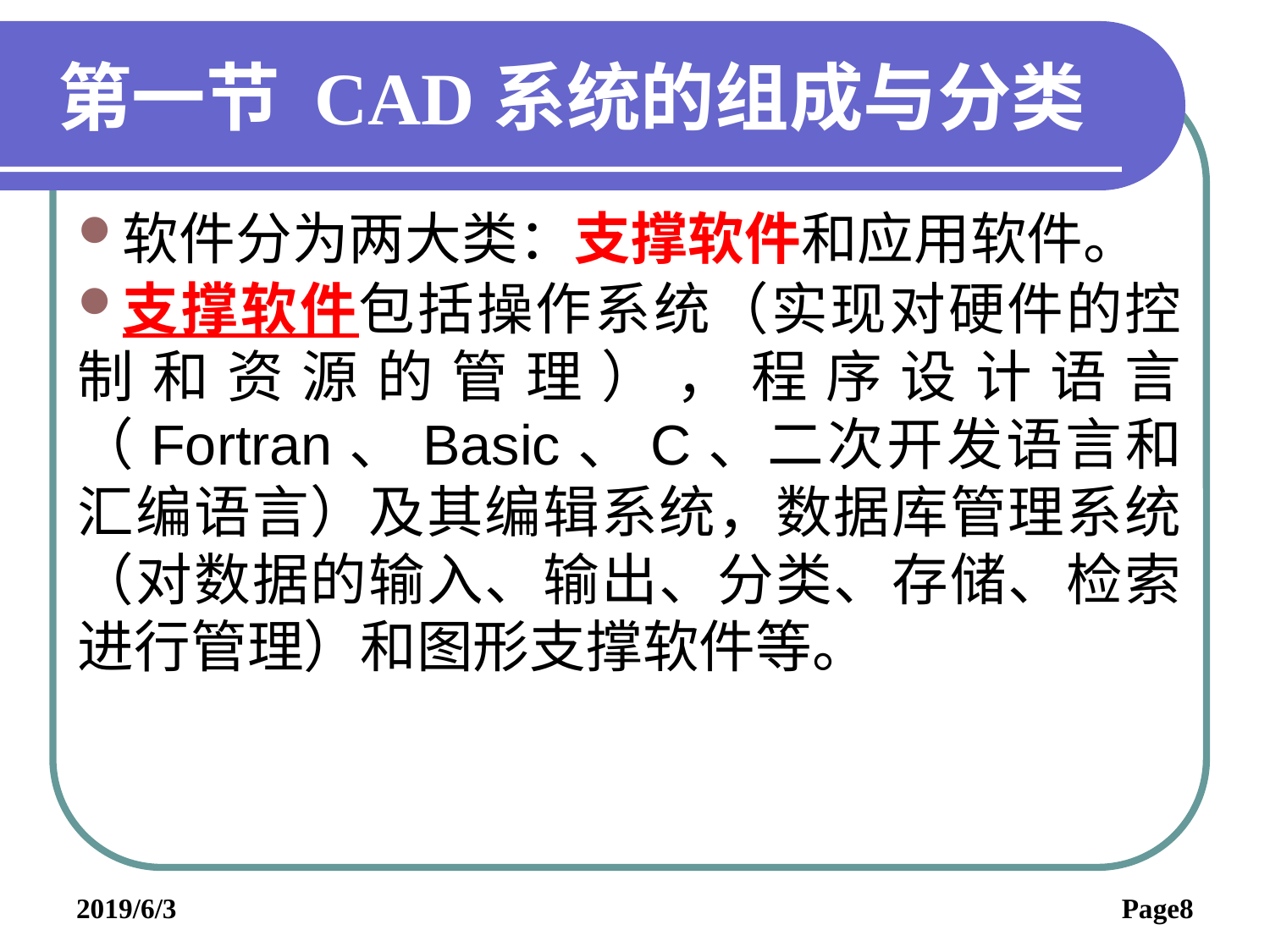

# 第一节 CAD系统的组成与分类
软件分为两大类：支撑软件和应用软件。
支撑软件包括操作系统（实现对硬件的控制和资源的管理），程序设计语言（Fortran、Basic、C、二次开发语言和汇编语言）及其编辑系统，数据库管理系统（对数据的输入、输出、分类、存储、检索进行管理）和图形支撑软件等。
2019/6/3
Page8